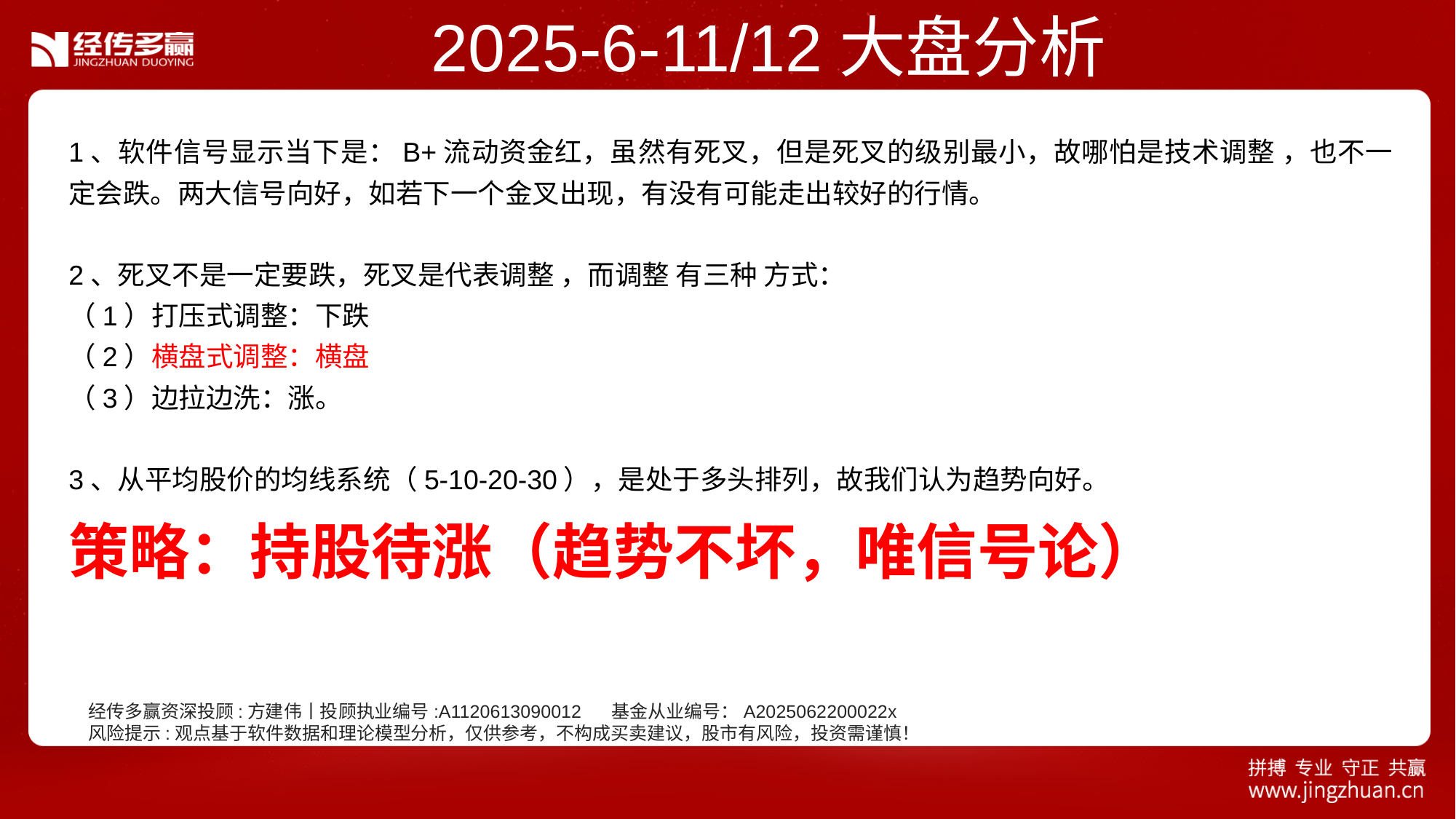

2025-6-11/12大盘分析
1、软件信号显示当下是：B+流动资金红，虽然有死叉，但是死叉的级别最小，故哪怕是技术调整 ，也不一定会跌。两大信号向好，如若下一个金叉出现，有没有可能走出较好的行情。

2、死叉不是一定要跌，死叉是代表调整 ，而调整 有三种 方式：
（1）打压式调整：下跌
（2）横盘式调整：横盘
（3）边拉边洗：涨。

3、从平均股价的均线系统（5-10-20-30），是处于多头排列，故我们认为趋势向好。
策略：持股待涨（趋势不坏，唯信号论）